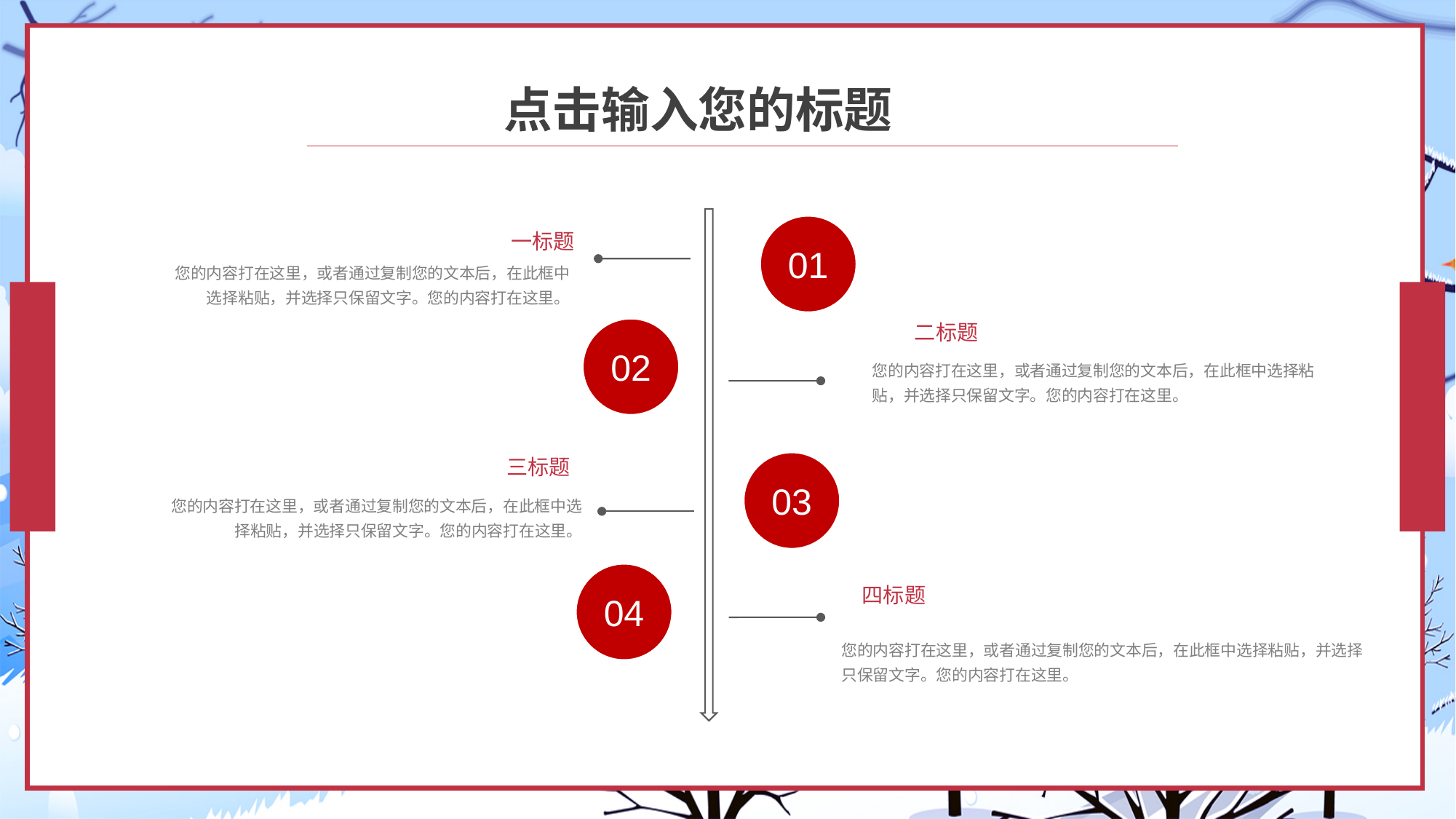

点击输入您的标题

01
一标题
您的内容打在这里，或者通过复制您的文本后，在此框中选择粘贴，并选择只保留文字。您的内容打在这里。

二标题
02
您的内容打在这里，或者通过复制您的文本后，在此框中选择粘贴，并选择只保留文字。您的内容打在这里。

三标题
03
您的内容打在这里，或者通过复制您的文本后，在此框中选择粘贴，并选择只保留文字。您的内容打在这里。

04
四标题

您的内容打在这里，或者通过复制您的文本后，在此框中选择粘贴，并选择只保留文字。您的内容打在这里。